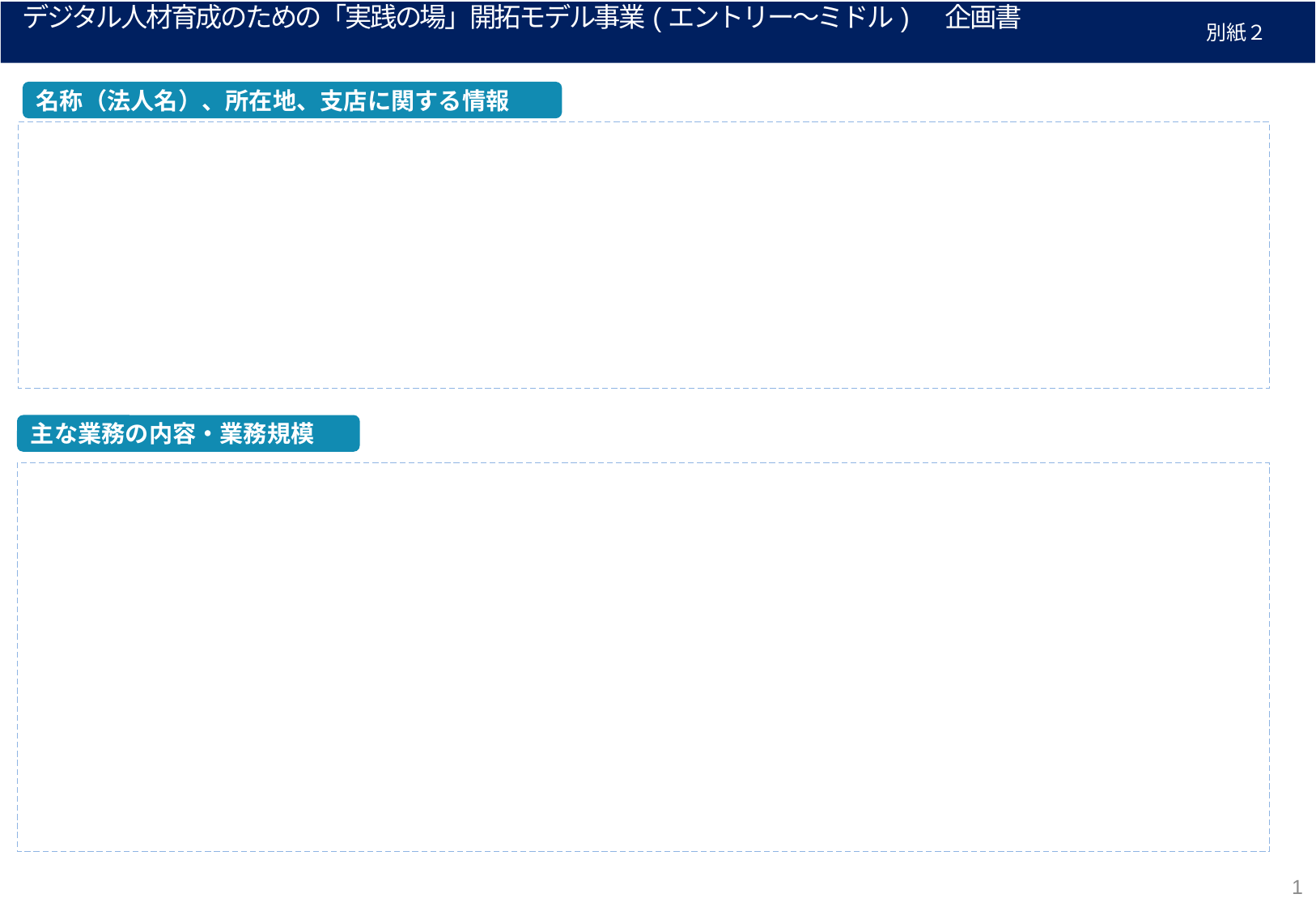

デジタル人材育成のための「実践の場」開拓モデル事業(エントリー～ミドル)　 企画書
別紙２
名称（法人名）、所在地、支店に関する情報

主な業務の内容・業務規模

1